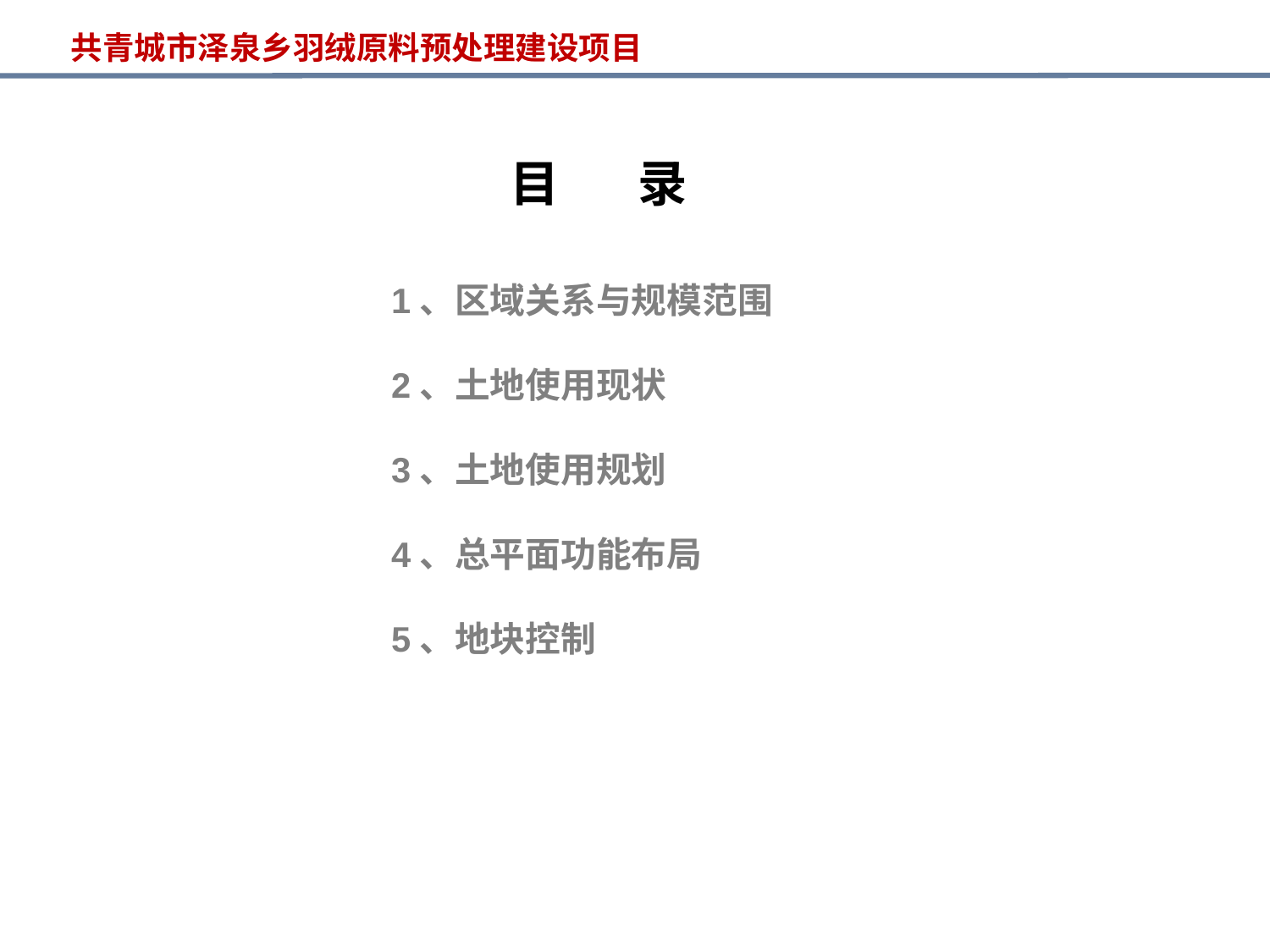

共青城市泽泉乡羽绒原料预处理建设项目
02
01
目       录
                                 1、区域关系与规模范围
                                 2、土地使用现状
                                 3、土地使用规划
                                 4、总平面功能布局
                                 5、地块控制